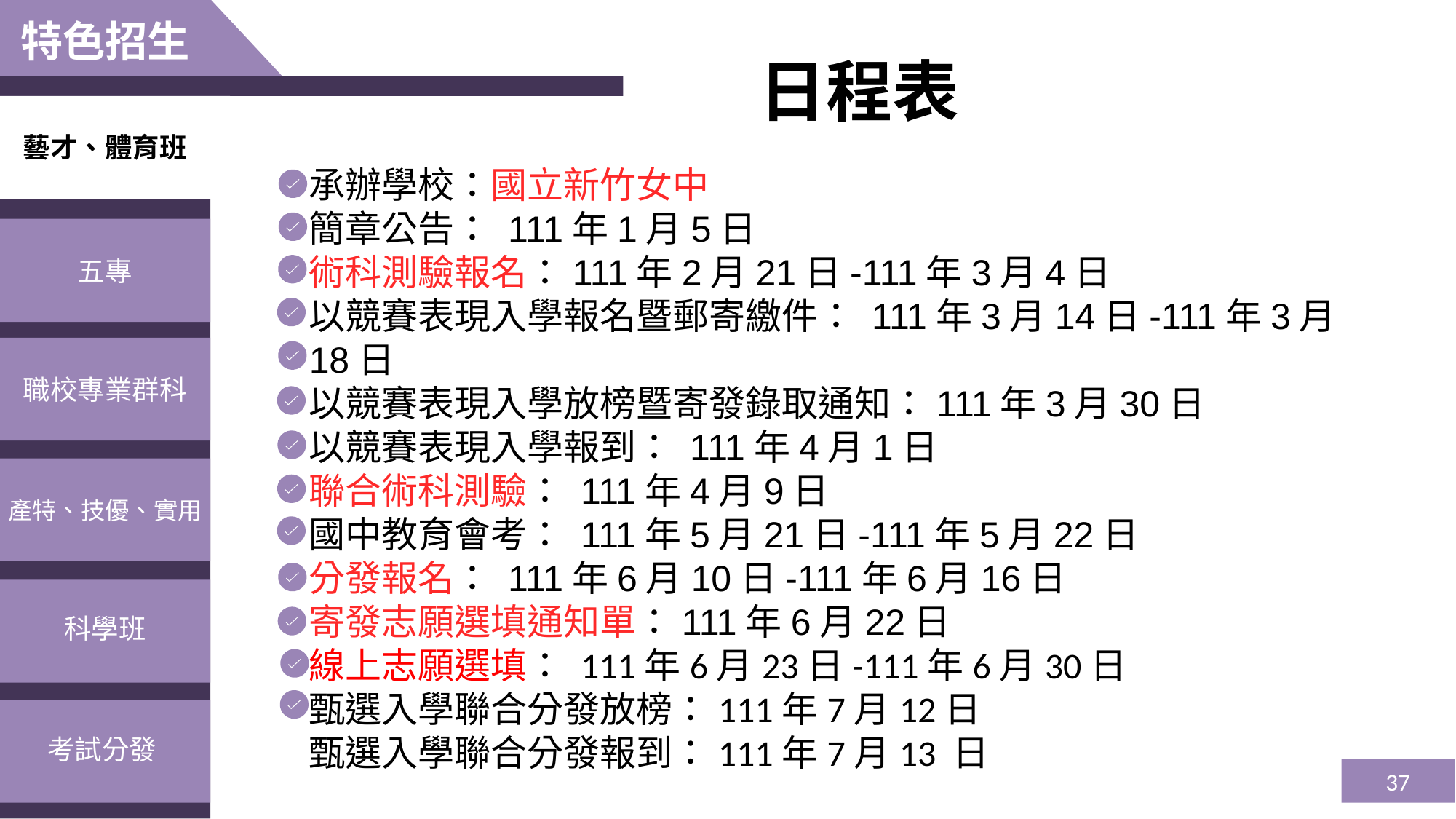

特色招生

　　　　　日程表

藝才、體育班
承辦學校：國立新竹女中
簡章公告： 111年1月5日
術科測驗報名：111年2月21日-111年3月4日
以競賽表現入學報名暨郵寄繳件： 111年3月14日-111年3月18日
以競賽表現入學放榜暨寄發錄取通知：111年3月30日
以競賽表現入學報到： 111年4月1日
聯合術科測驗： 111年4月9日
國中教育會考： 111年5月21日-111年5月22日
分發報名： 111年6月10日-111年6月16日
寄發志願選填通知單：111年6月22日
線上志願選填： 111年6月23日-111年6月30日
甄選入學聯合分發放榜：111年7月12日
甄選入學聯合分發報到：111年7月13 日

五專

職校專業群科

產特、技優、實用

科學班

考試分發

37